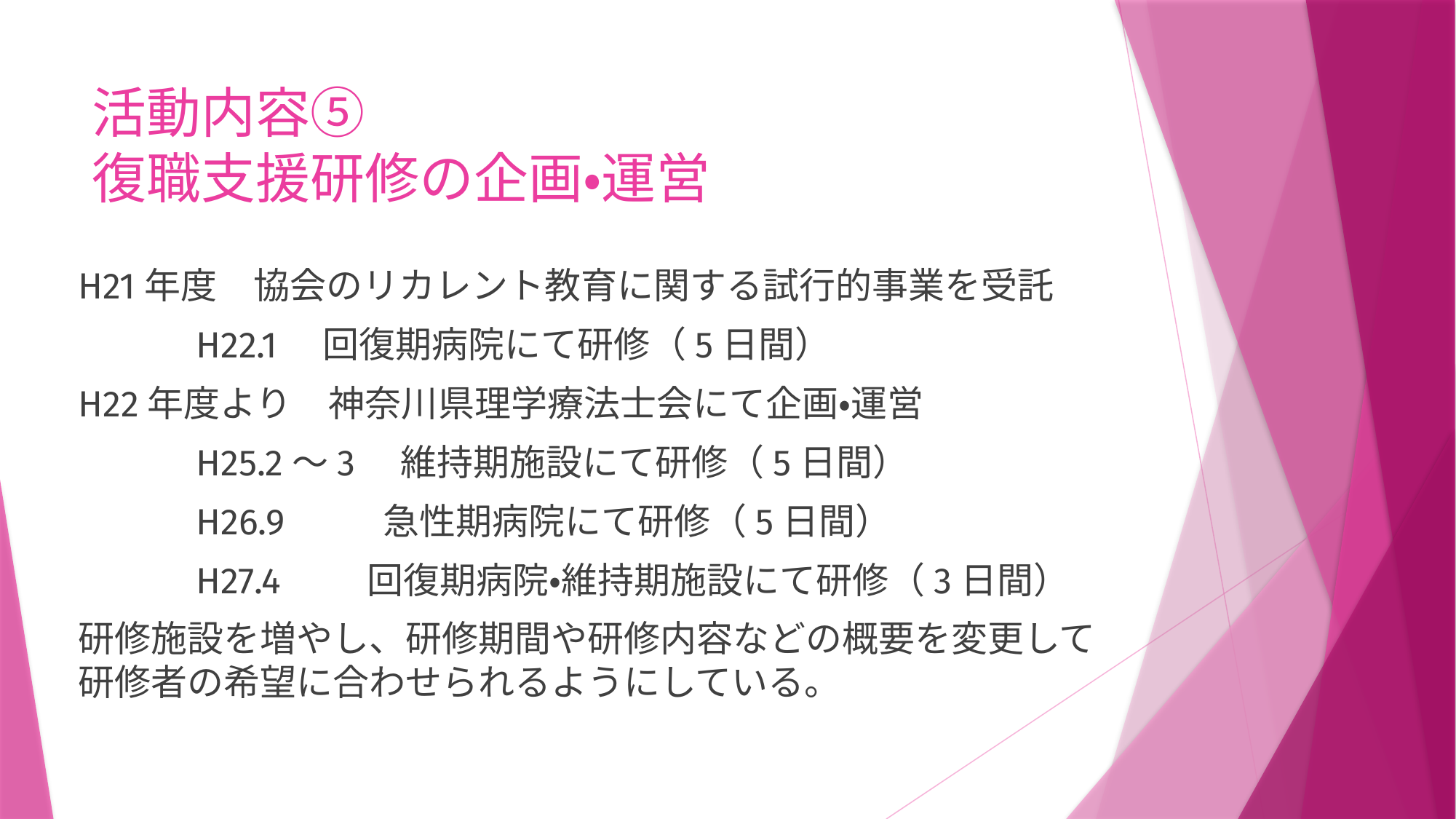

# 活動内容⑤ 復職支援研修の企画・運営
H21年度　協会のリカレント教育に関する試行的事業を受託
　　　H22.1　回復期病院にて研修（5日間）
H22年度より　神奈川県理学療法士会にて企画・運営
　　　H25.2～3　維持期施設にて研修（5日間）
　　　H26.9　　  急性期病院にて研修（5日間）
　　　H27.4　     回復期病院・維持期施設にて研修（3日間）
研修施設を増やし、研修期間や研修内容などの概要を変更して　研修者の希望に合わせられるようにしている。